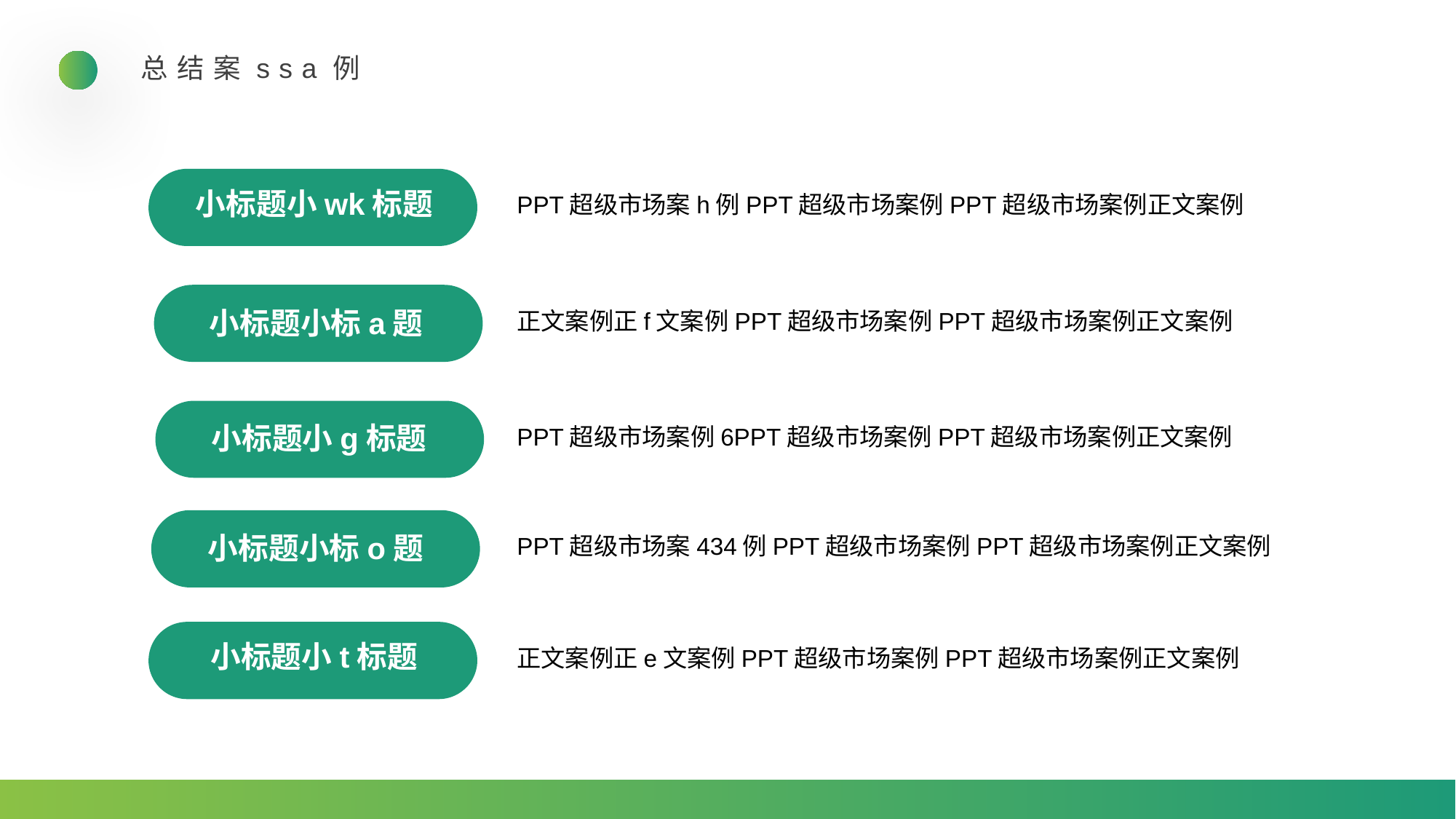

总结案ssa例

小标题小wk标题
PPT超级市场案h例PPT超级市场案例PPT超级市场案例正文案例

小标题小标a题
正文案例正f文案例PPT超级市场案例PPT超级市场案例正文案例

小标题小g标题
PPT超级市场案例6PPT超级市场案例PPT超级市场案例正文案例

小标题小标o题
PPT超级市场案434例PPT超级市场案例PPT超级市场案例正文案例

小标题小t标题
正文案例正e文案例PPT超级市场案例PPT超级市场案例正文案例